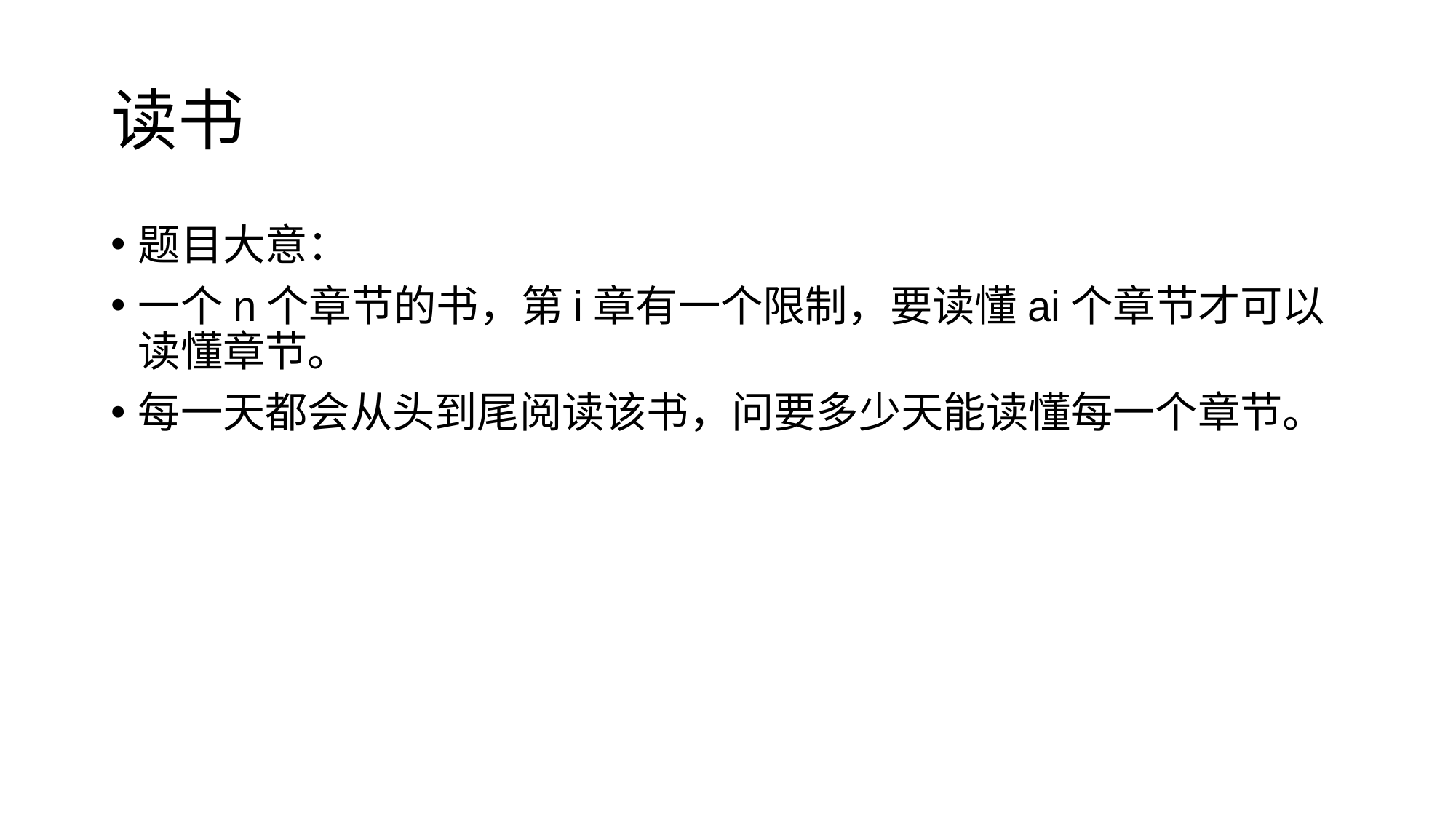

# 读书
题目大意：
一个n个章节的书，第i章有一个限制，要读懂ai个章节才可以读懂章节。
每一天都会从头到尾阅读该书，问要多少天能读懂每一个章节。